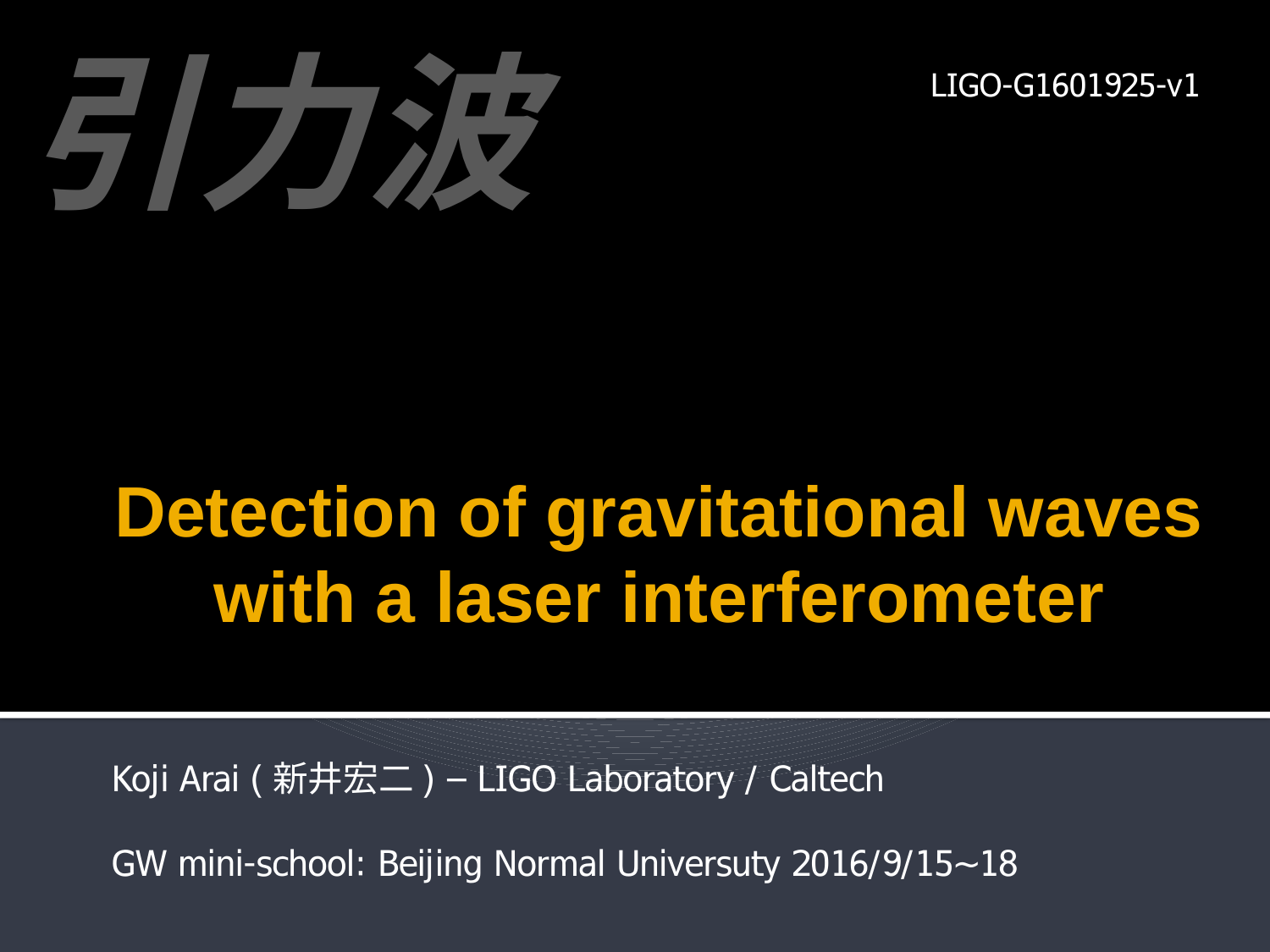

引力波
LIGO-G1601925-v1
# Detection of gravitational waves with a laser interferometer
Koji Arai (新井宏二) – LIGO Laboratory / Caltech

GW mini-school: Beijing Normal Universuty 2016/9/15~18